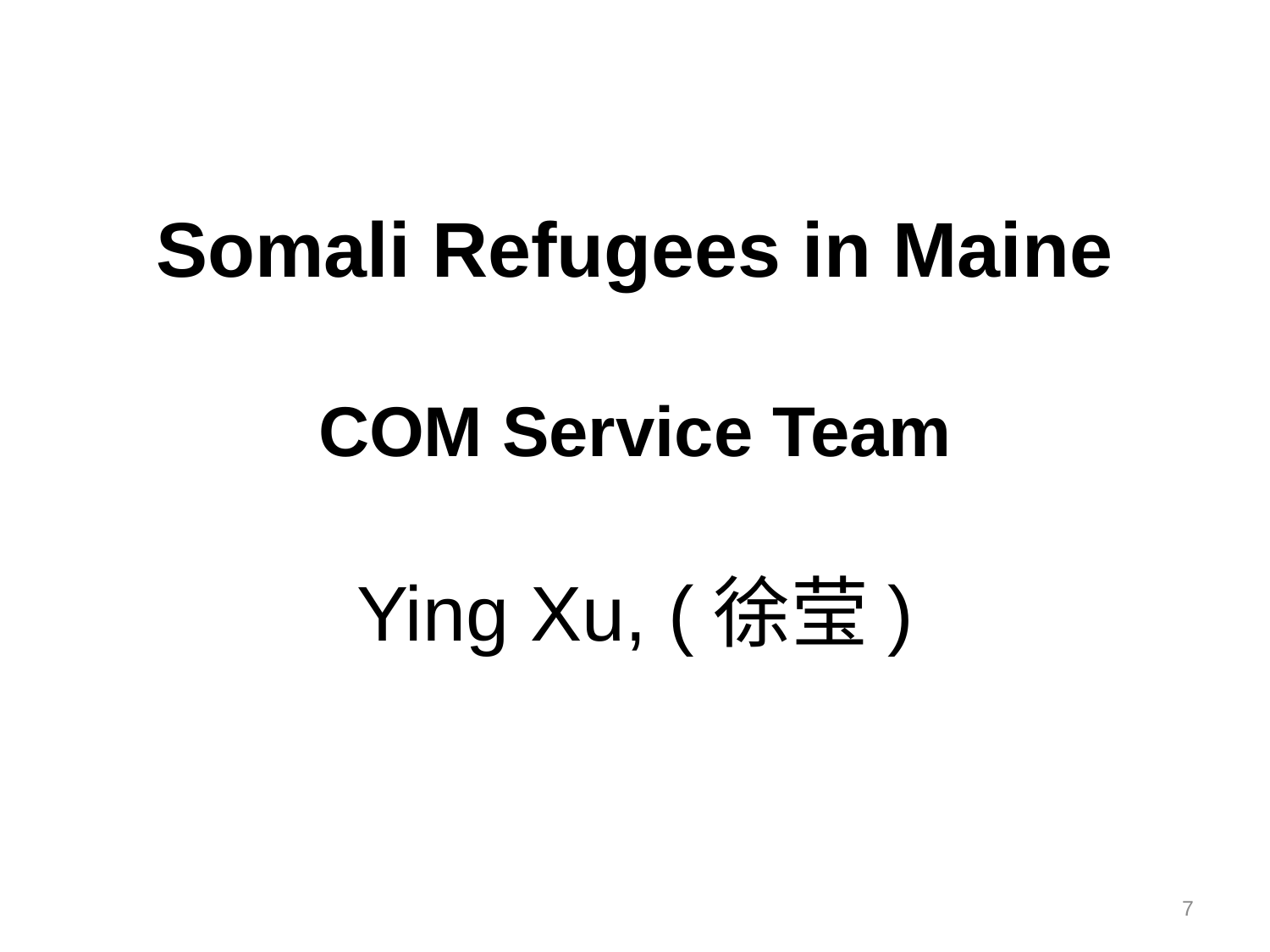

Somali Refugees in Maine

COM Service Team

Ying Xu, (徐莹)

7